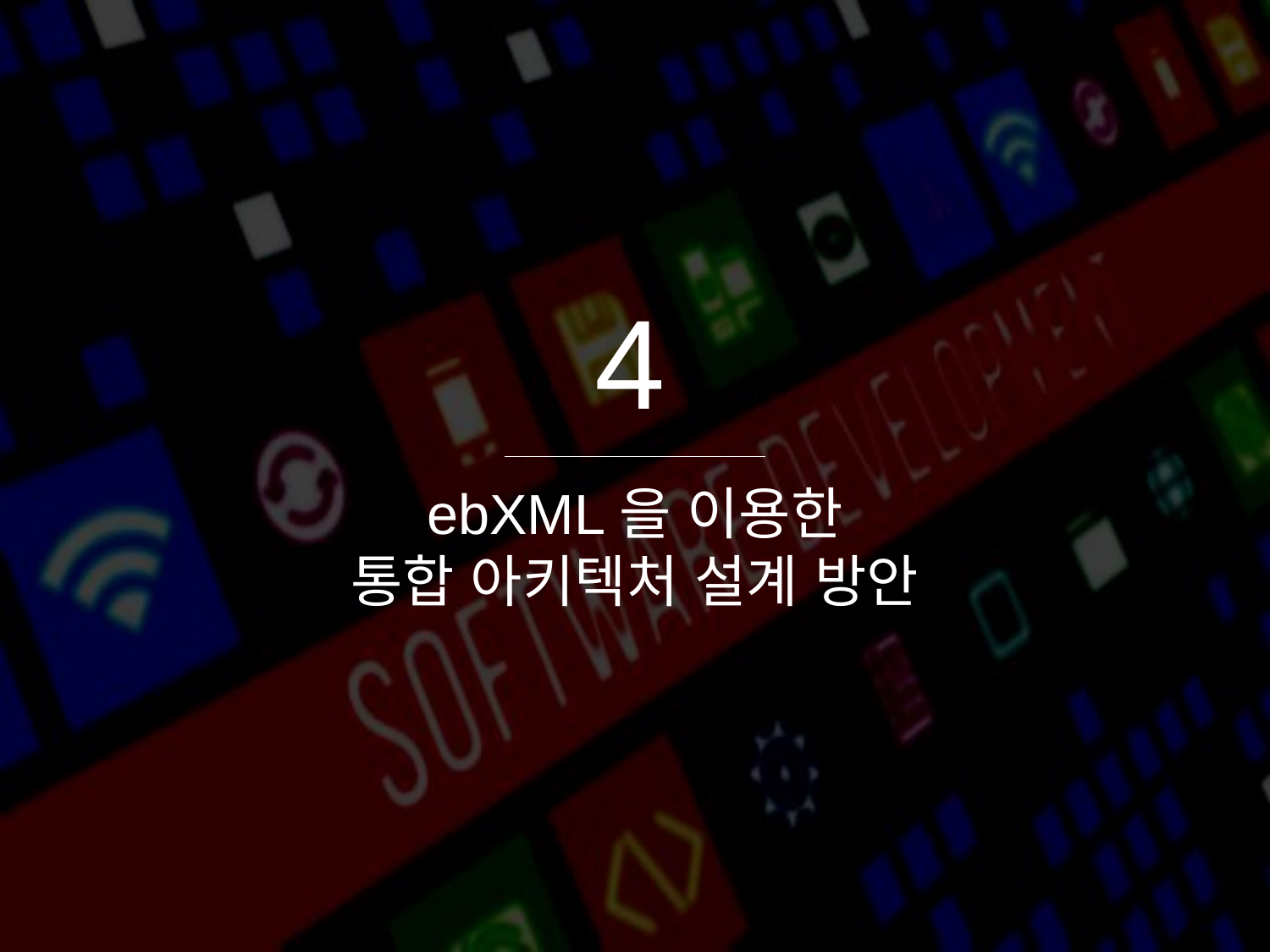

4
ebXML을 이용한
통합 아키텍처 설계 방안